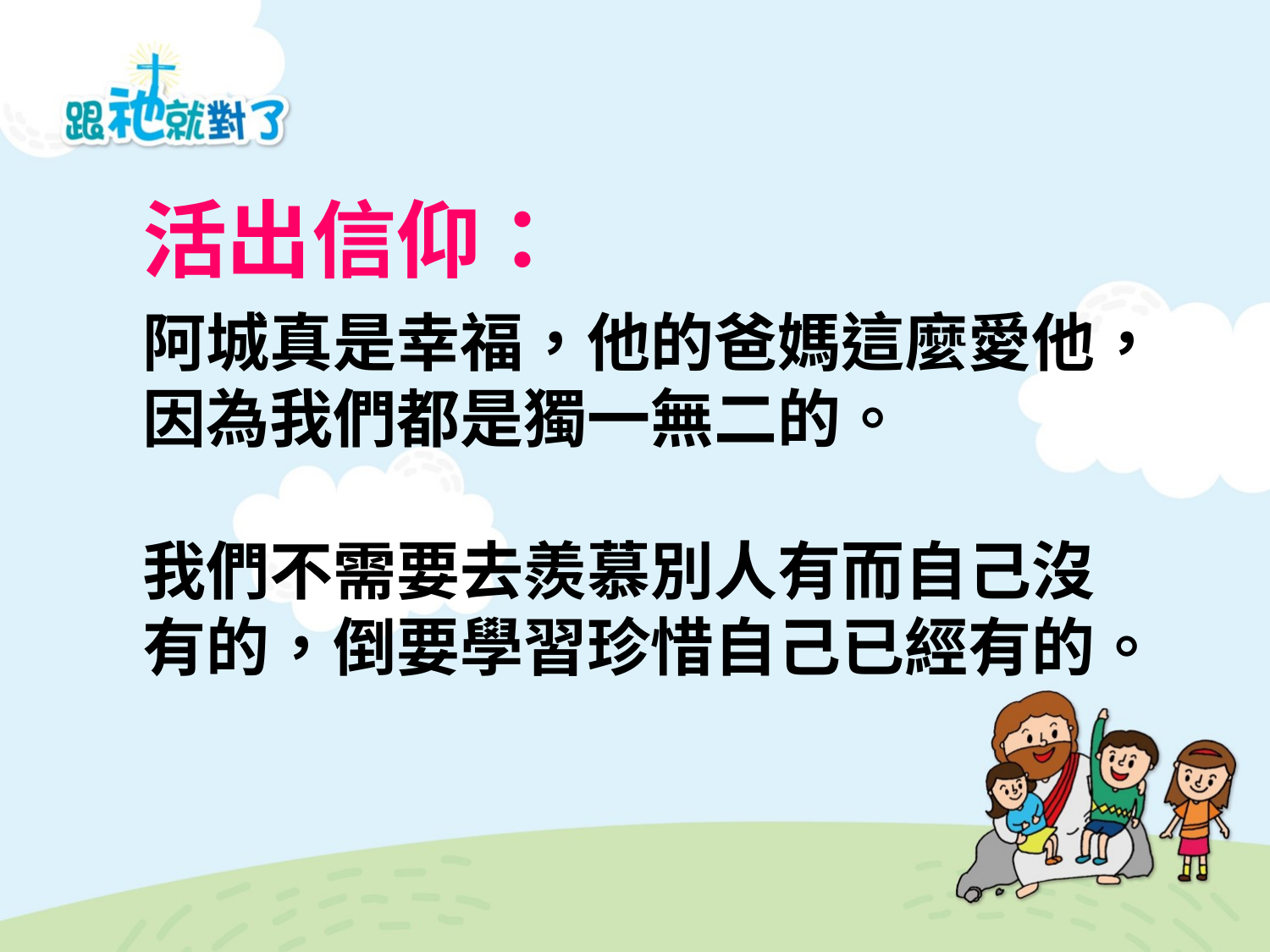

活出信仰：
阿城真是幸福，他的爸媽這麼愛他，因為我們都是獨一無二的。

我們不需要去羨慕別人有而自己沒有的，倒要學習珍惜自己已經有的。